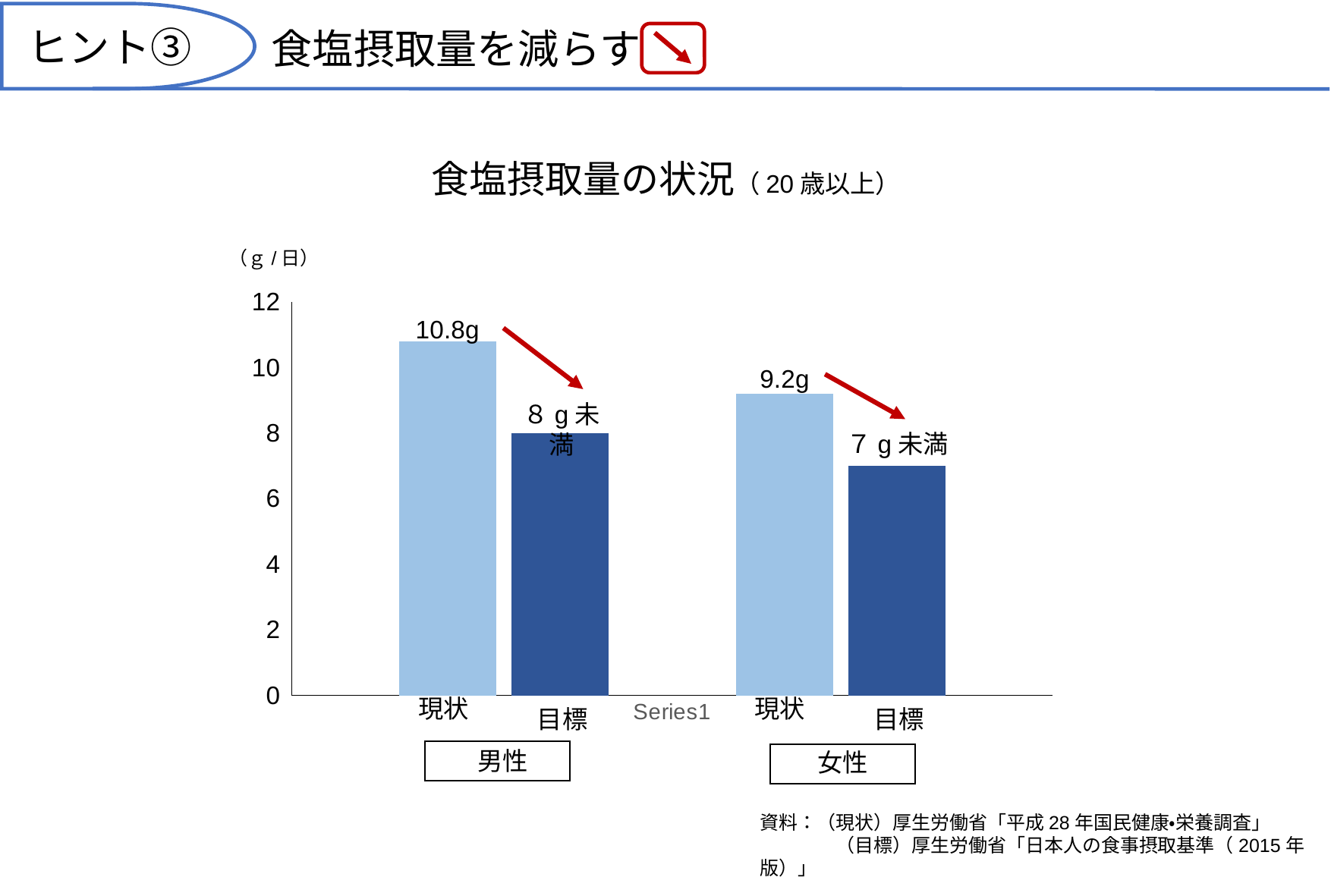

ヒント③
食塩摂取量を減らす

食塩摂取量の状況（20歳以上）

### Chart

| Category | 男性 | 列2 | 列1 | 女性 | 列3 |
|---|---|---|---|---|---|
|  | 10.8 | 8.0 | None | 9.2 | 7.0 |
（ｇ/日）
８g未満
７g未満
目標
目標
男性

女性

資料：（現状）厚生労働省「平成28年国民健康・栄養調査」
　　　　（目標）厚生労働省「日本人の食事摂取基準（2015年版）」